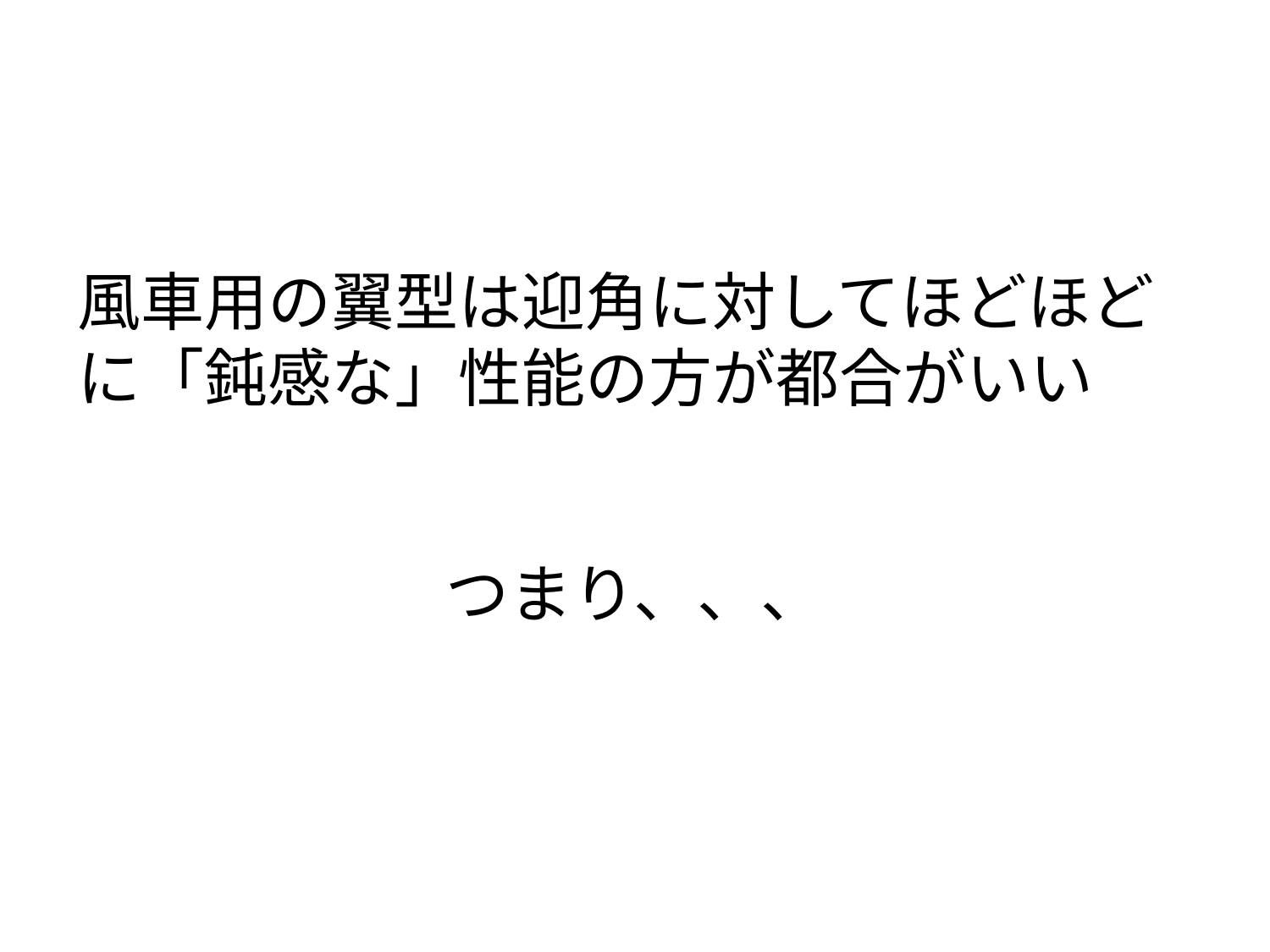

風車用の翼型は迎角に対してほどほどに「鈍感な」性能の方が都合がいい

つまり、、、